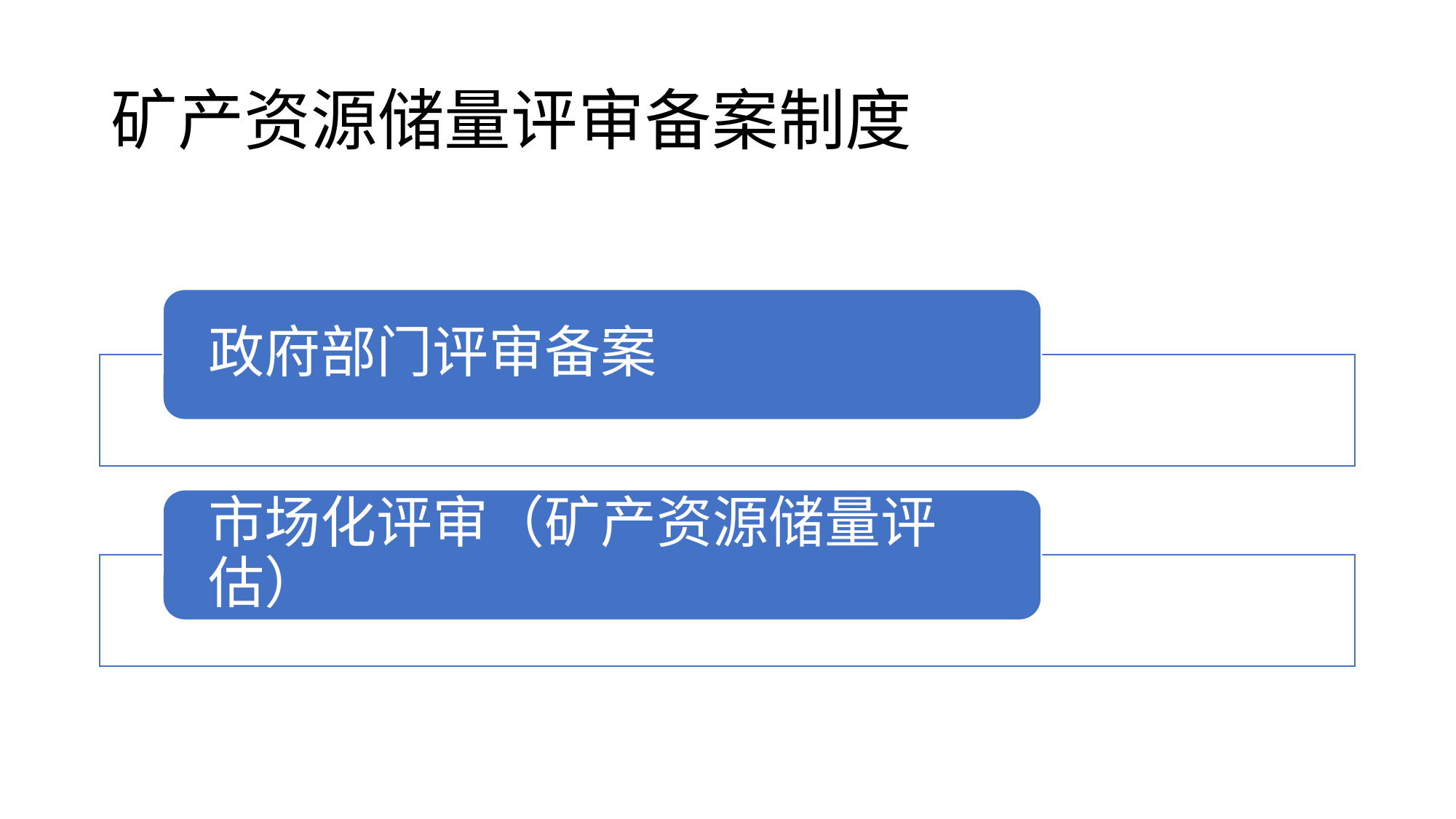

# 矿产资源储量评审备案制度
政府部门评审备案
市场化评审（矿产资源储量评估）